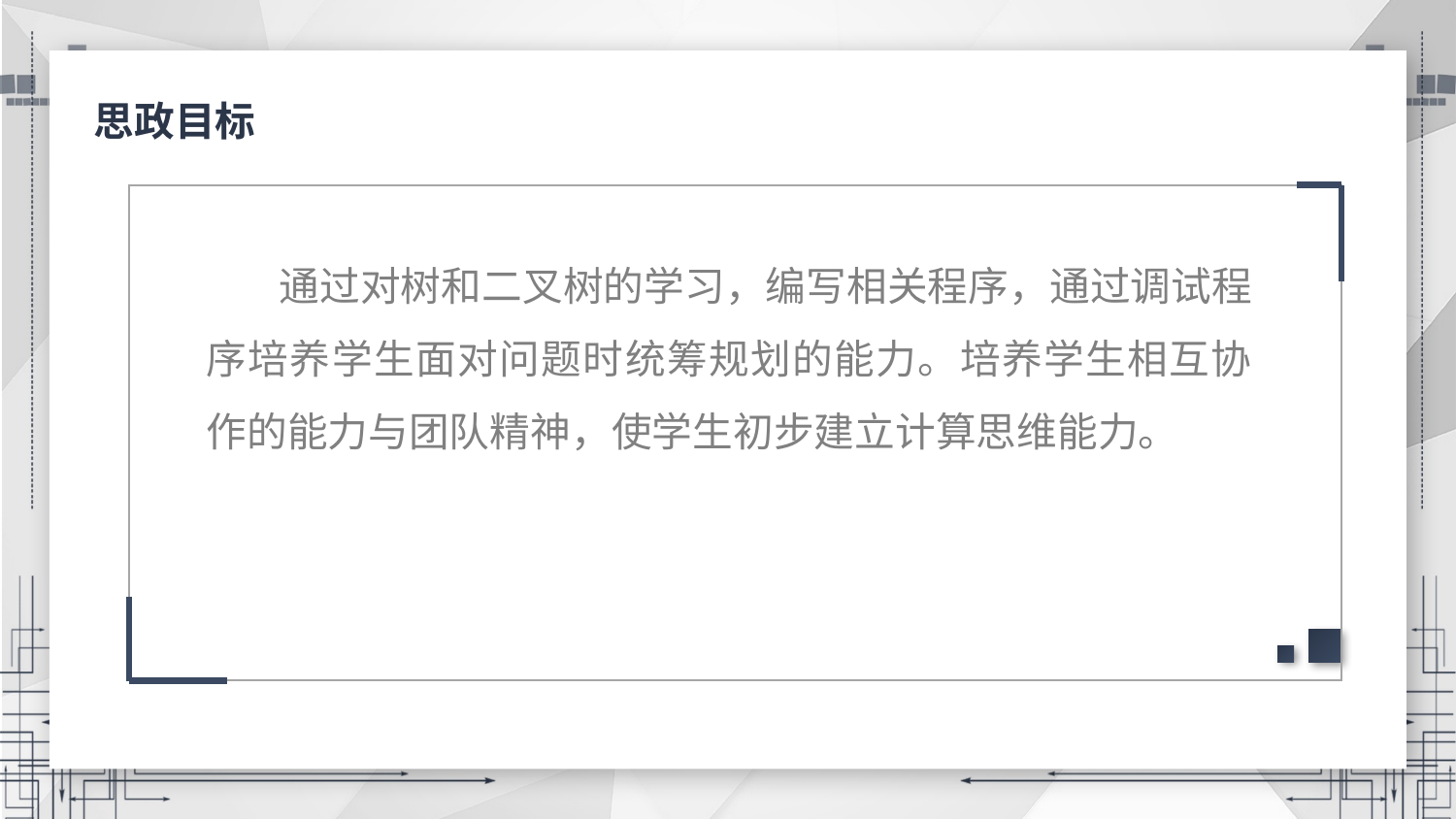

思政目标

通过对树和二叉树的学习，编写相关程序，通过调试程序培养学生面对问题时统筹规划的能力。培养学生相互协作的能力与团队精神，使学生初步建立计算思维能力。